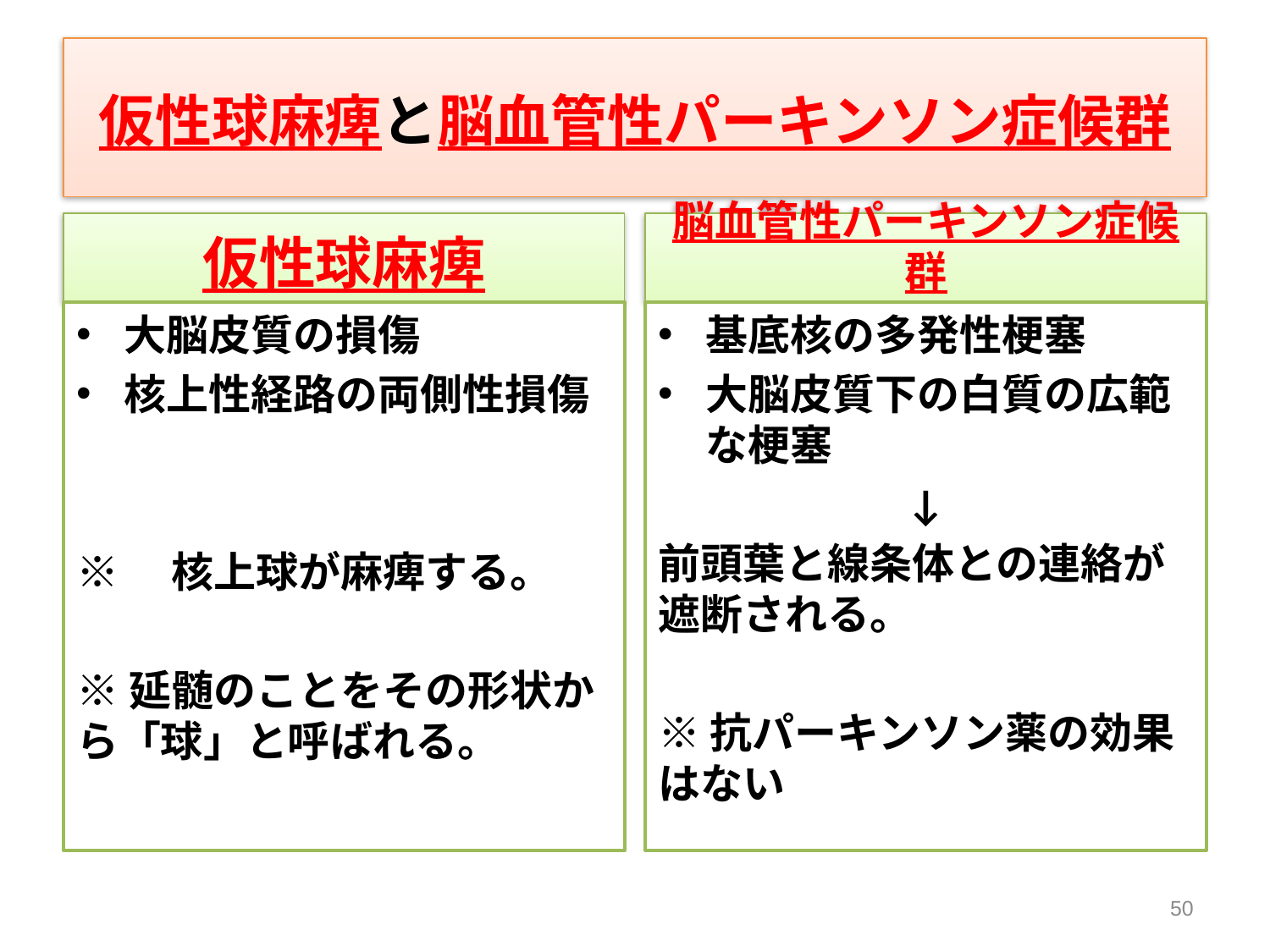

# 仮性球麻痺と脳血管性パーキンソン症候群
仮性球麻痺
脳血管性パーキンソン症候群
大脳皮質の損傷
核上性経路の両側性損傷

※　核上球が麻痺する。

※延髄のことをその形状から「球」と呼ばれる。
基底核の多発性梗塞
大脳皮質下の白質の広範な梗塞
↓
前頭葉と線条体との連絡が遮断される。

※抗パーキンソン薬の効果はない
50